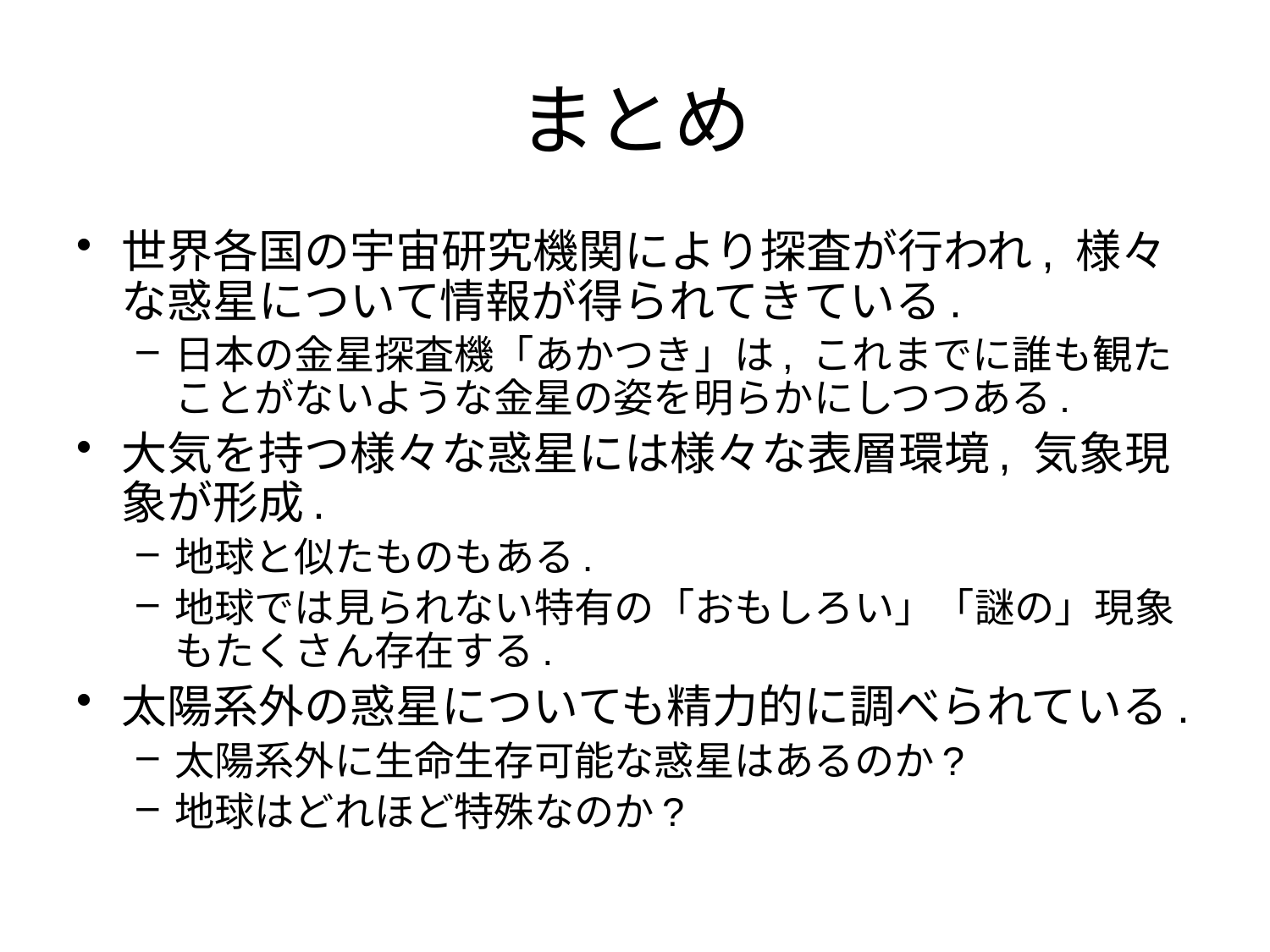

# まとめ
世界各国の宇宙研究機関により探査が行われ, 様々な惑星について情報が得られてきている.
日本の金星探査機「あかつき」は, これまでに誰も観たことがないような金星の姿を明らかにしつつある.
大気を持つ様々な惑星には様々な表層環境, 気象現象が形成.
地球と似たものもある.
地球では見られない特有の「おもしろい」「謎の」現象もたくさん存在する.
太陽系外の惑星についても精力的に調べられている.
太陽系外に生命生存可能な惑星はあるのか?
地球はどれほど特殊なのか?